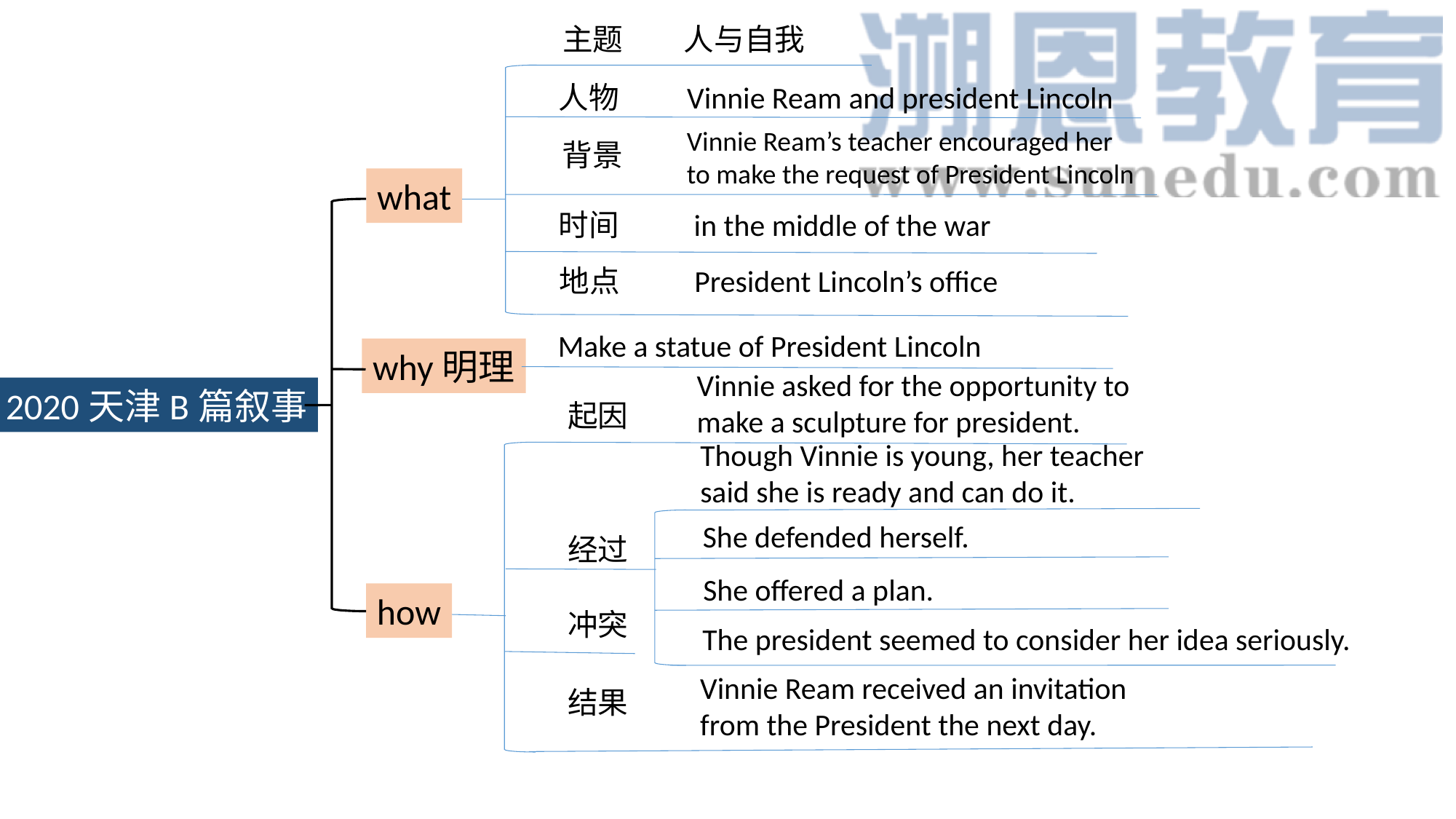

主题         人与自我

人物         Vinnie Ream and president Lincoln
Vinnie Ream’s teacher encouraged her
to make the request of President Lincoln
背景
what

时间          in the middle of the war
地点          President Lincoln’s office
Make a statue of President Lincoln
why明理
Vinnie asked for the opportunity to
make a sculpture for president.
2020天津B篇叙事
起因
Though Vinnie is young, her teacher said she is ready and can do it.

She defended herself.
经过
She offered a plan.
how
冲突
The president seemed to consider her idea seriously.
Vinnie Ream received an invitation from the President the next day.
结果